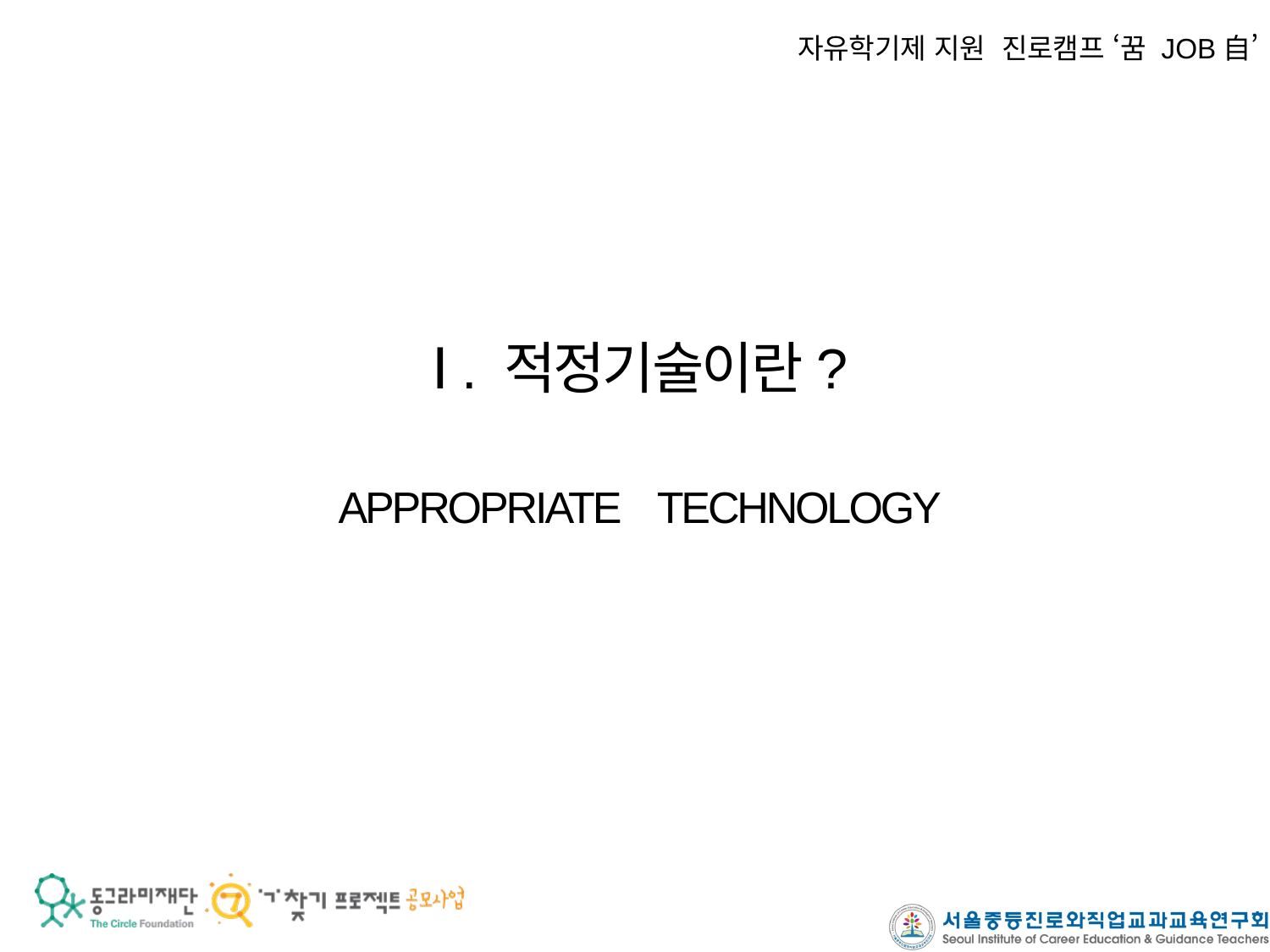

# 자유학기제 지원  진로캠프 ‘꿈 JOB自’
Ⅰ . 적정기술이란?
APPROPRIATE    TECHNOLOGY